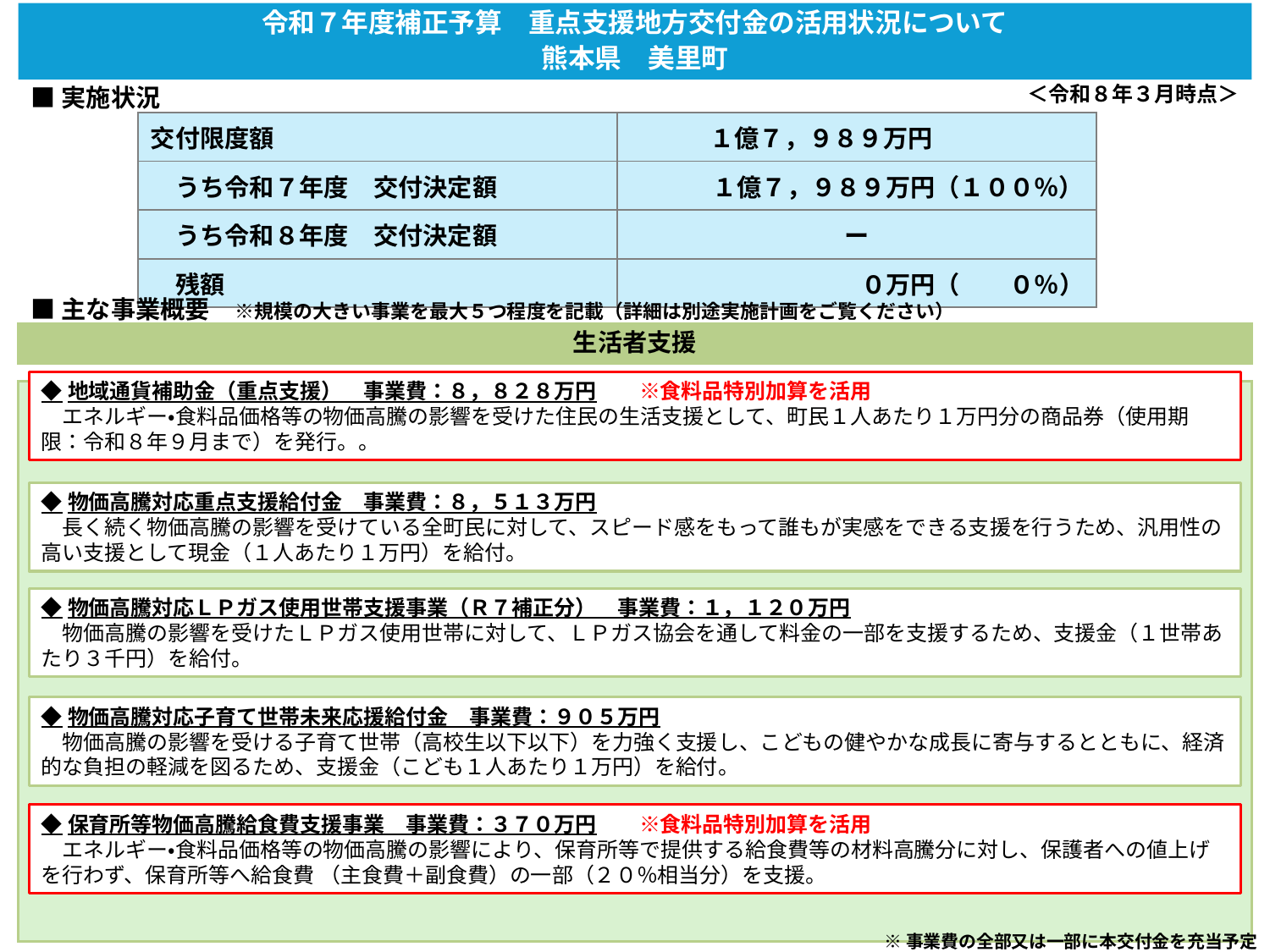

令和７年度補正予算　重点支援地方交付金の活用状況について
熊本県　美里町
＜令和８年３月時点＞
■実施状況
| 交付限度額 | １億７，９８９万円 |
| --- | --- |
| うち令和７年度　交付決定額 | １億７，９８９万円（１００％） |
| うち令和８年度　交付決定額 | ー |
| 残額 | ０万円（　　０％） |
■主な事業概要　※規模の大きい事業を最大５つ程度を記載（詳細は別途実施計画をご覧ください）
生活者支援
◆地域通貨補助金（重点支援）　事業費：８，８２８万円　　※食料品特別加算を活用
　エネルギー・食料品価格等の物価高騰の影響を受けた住民の生活支援として、町民１人あたり１万円分の商品券（使用期限：令和８年９月まで）を発行。。

◆物価高騰対応重点支援給付金　事業費：８，５１３万円
　長く続く物価高騰の影響を受けている全町民に対して、スピード感をもって誰もが実感をできる支援を行うため、汎用性の高い支援として現金（１人あたり１万円）を給付。
◆物価高騰対応ＬＰガス使用世帯支援事業（Ｒ７補正分）　事業費：１，１２０万円
　物価高騰の影響を受けたＬＰガス使用世帯に対して、ＬＰガス協会を通して料金の一部を支援するため、支援金（１世帯あたり３千円）を給付。
◆物価高騰対応子育て世帯未来応援給付金　事業費：９０５万円
　物価高騰の影響を受ける子育て世帯（高校生以下以下）を力強く支援し、こどもの健やかな成長に寄与するとともに、経済的な負担の軽減を図るため、支援金（こども１人あたり１万円）を給付。
◆保育所等物価高騰給食費支援事業　事業費：３７０万円　　※食料品特別加算を活用
　エネルギー・食料品価格等の物価高騰の影響により、保育所等で提供する給食費等の材料高騰分に対し、保護者への値上げを行わず、保育所等へ給食費 （主食費＋副食費）の一部（２０％相当分）を支援。
※事業費の全部又は一部に本交付金を充当予定